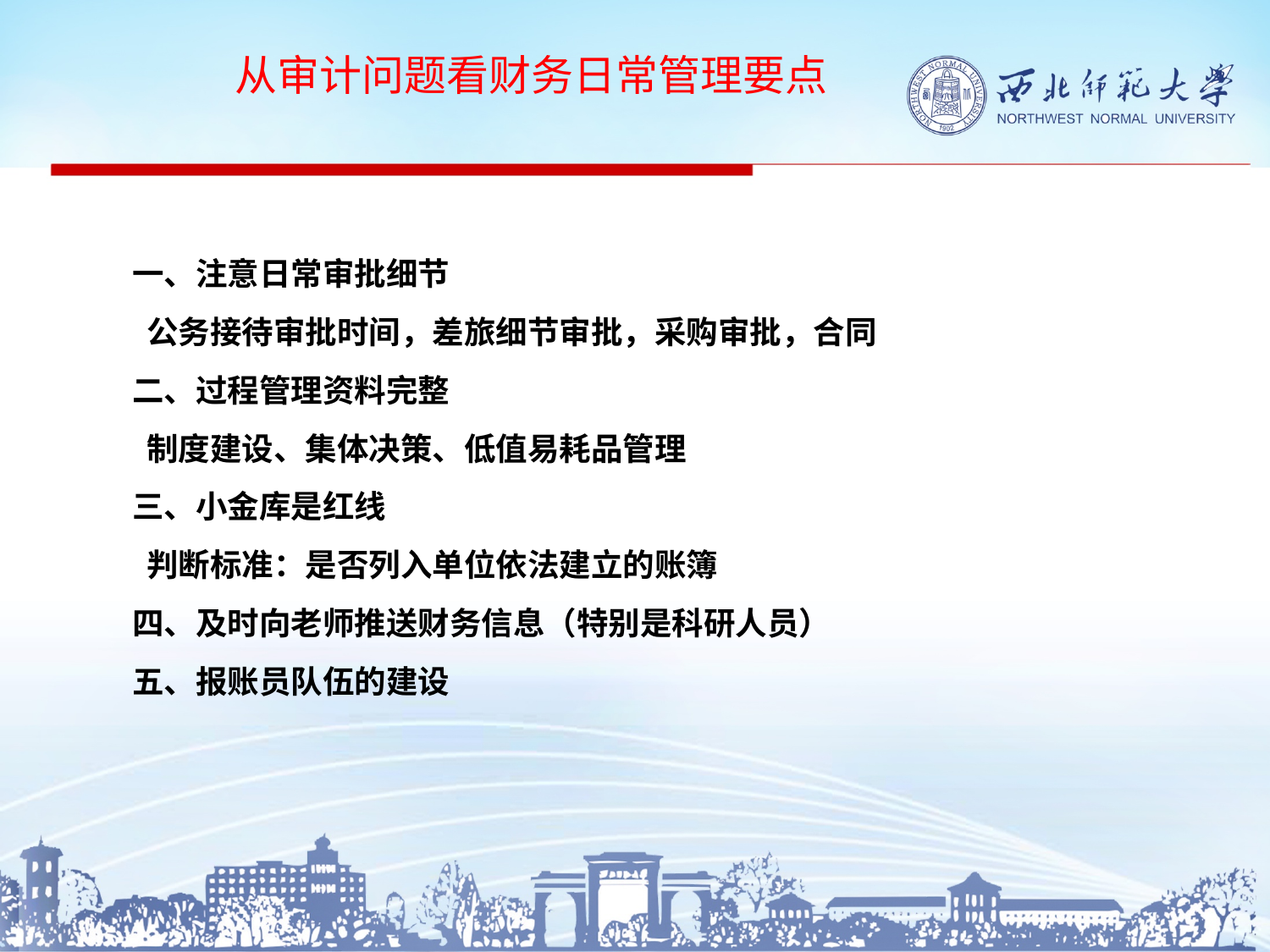

从审计问题看财务日常管理要点
# 一、注意日常审批细节 公务接待审批时间，差旅细节审批，采购审批，合同 二、过程管理资料完整 制度建设、集体决策、低值易耗品管理 三、小金库是红线 判断标准：是否列入单位依法建立的账簿 四、及时向老师推送财务信息（特别是科研人员） 五、报账员队伍的建设